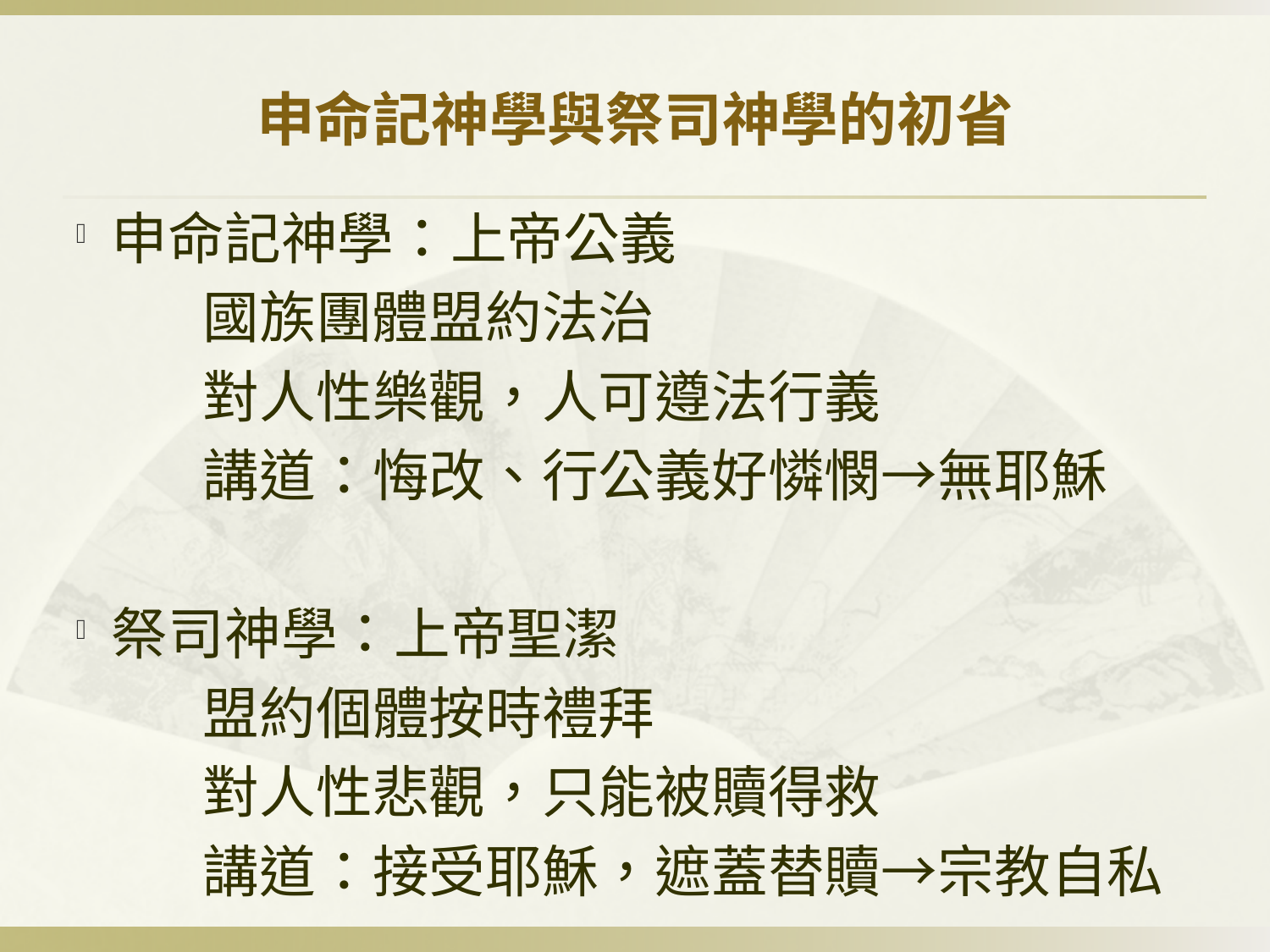

# 申命記神學與祭司神學的初省
申命記神學：上帝公義
	國族團體盟約法治
	對人性樂觀，人可遵法行義
	講道：悔改、行公義好憐憫→無耶穌

祭司神學：上帝聖潔
	盟約個體按時禮拜
	對人性悲觀，只能被贖得救
	講道：接受耶穌，遮蓋替贖→宗教自私